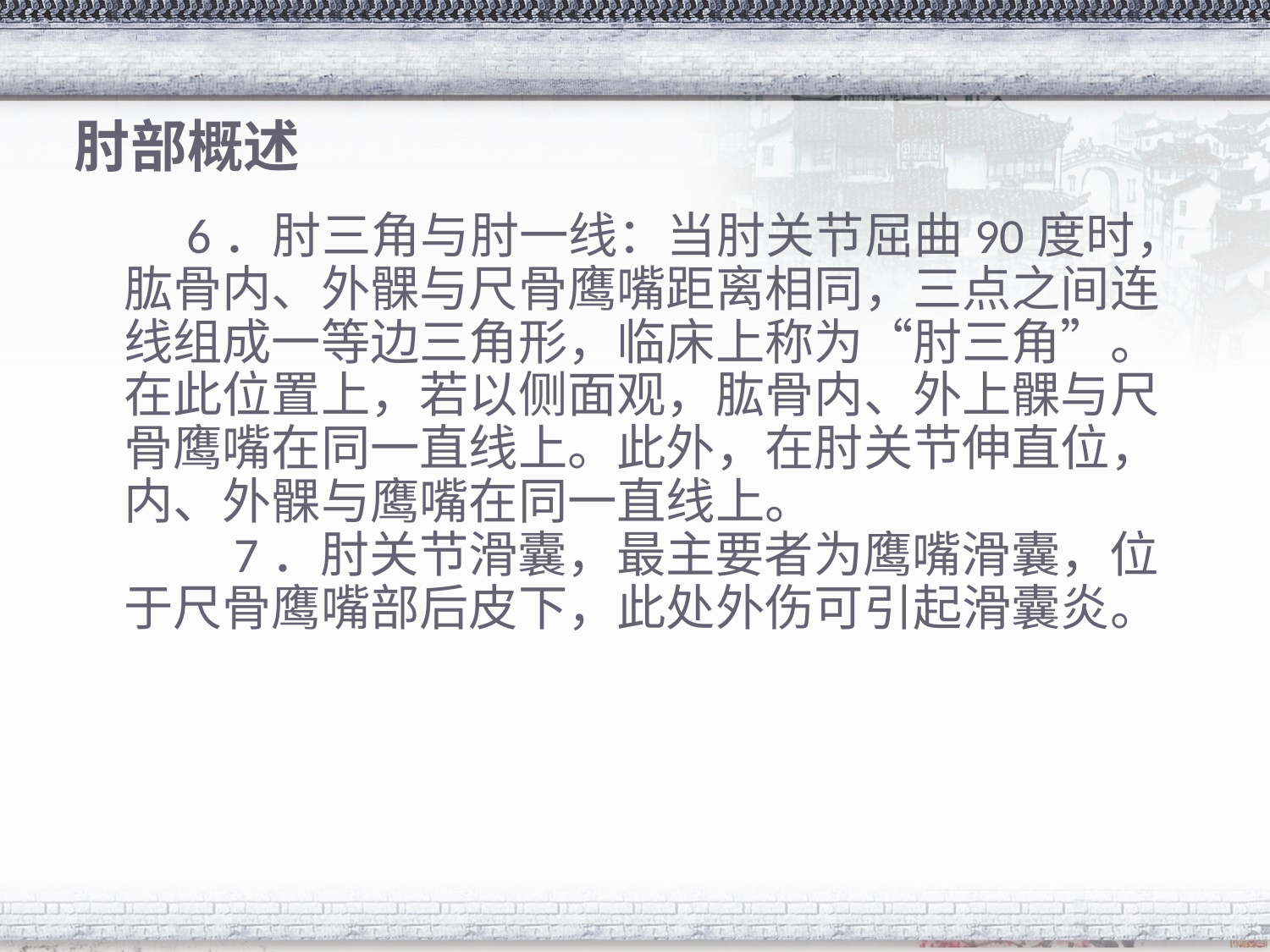

# 肘部概述
          6．肘三角与肘一线：当肘关节屈曲90度时，肱骨内、外髁与尺骨鹰嘴距离相同，三点之间连线组成一等边三角形，临床上称为“肘三角”。在此位置上，若以侧面观，肱骨内、外上髁与尺骨鹰嘴在同一直线上。此外，在肘关节伸直位，内、外髁与鹰嘴在同一直线上。
　　7．肘关节滑囊，最主要者为鹰嘴滑囊，位于尺骨鹰嘴部后皮下，此处外伤可引起滑囊炎。